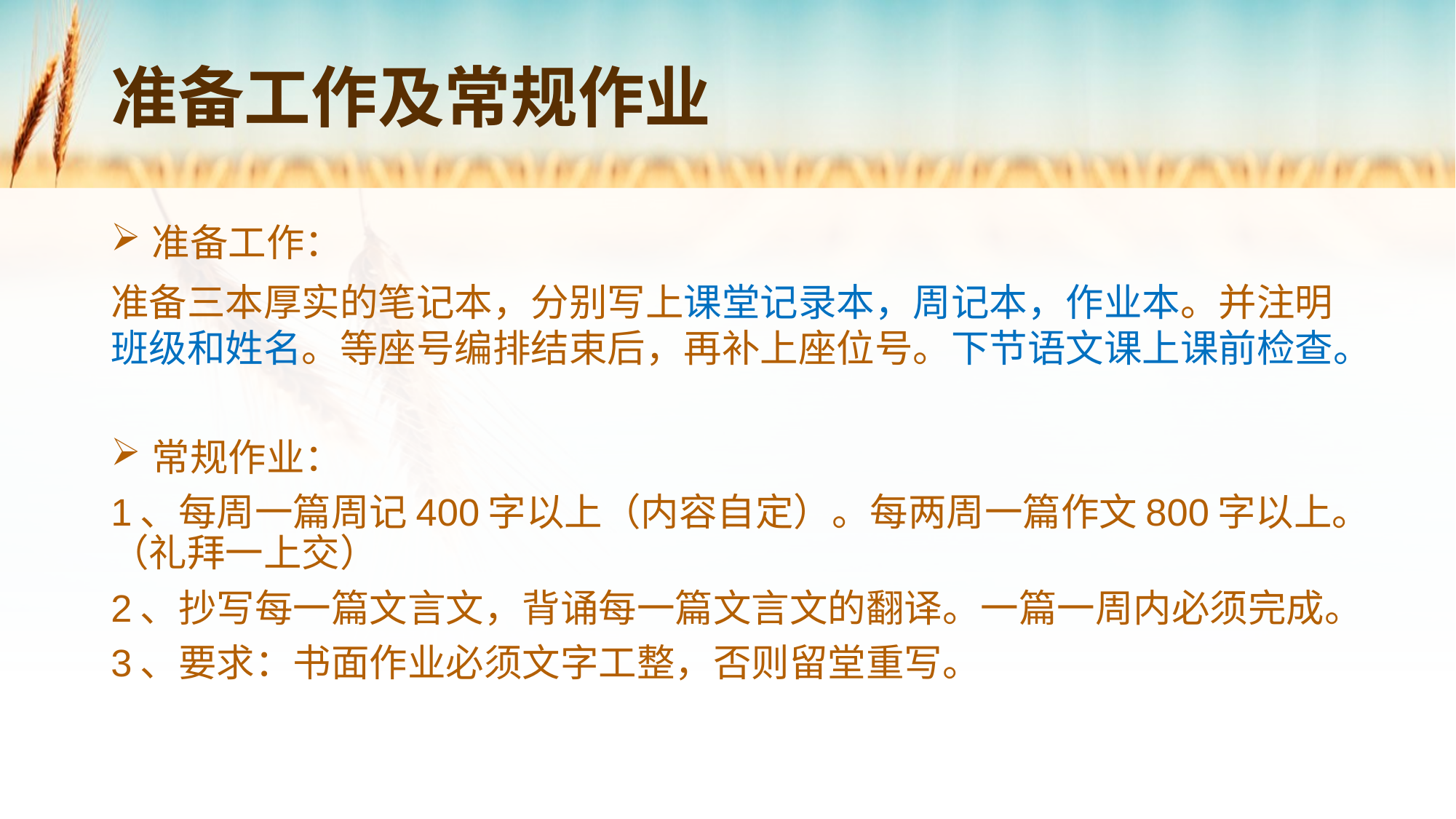

# 准备工作及常规作业
准备工作：
准备三本厚实的笔记本，分别写上课堂记录本，周记本，作业本。并注明班级和姓名。等座号编排结束后，再补上座位号。下节语文课上课前检查。

常规作业：
1、每周一篇周记400字以上（内容自定）。每两周一篇作文800字以上。（礼拜一上交）
2、抄写每一篇文言文，背诵每一篇文言文的翻译。一篇一周内必须完成。
3、要求：书面作业必须文字工整，否则留堂重写。